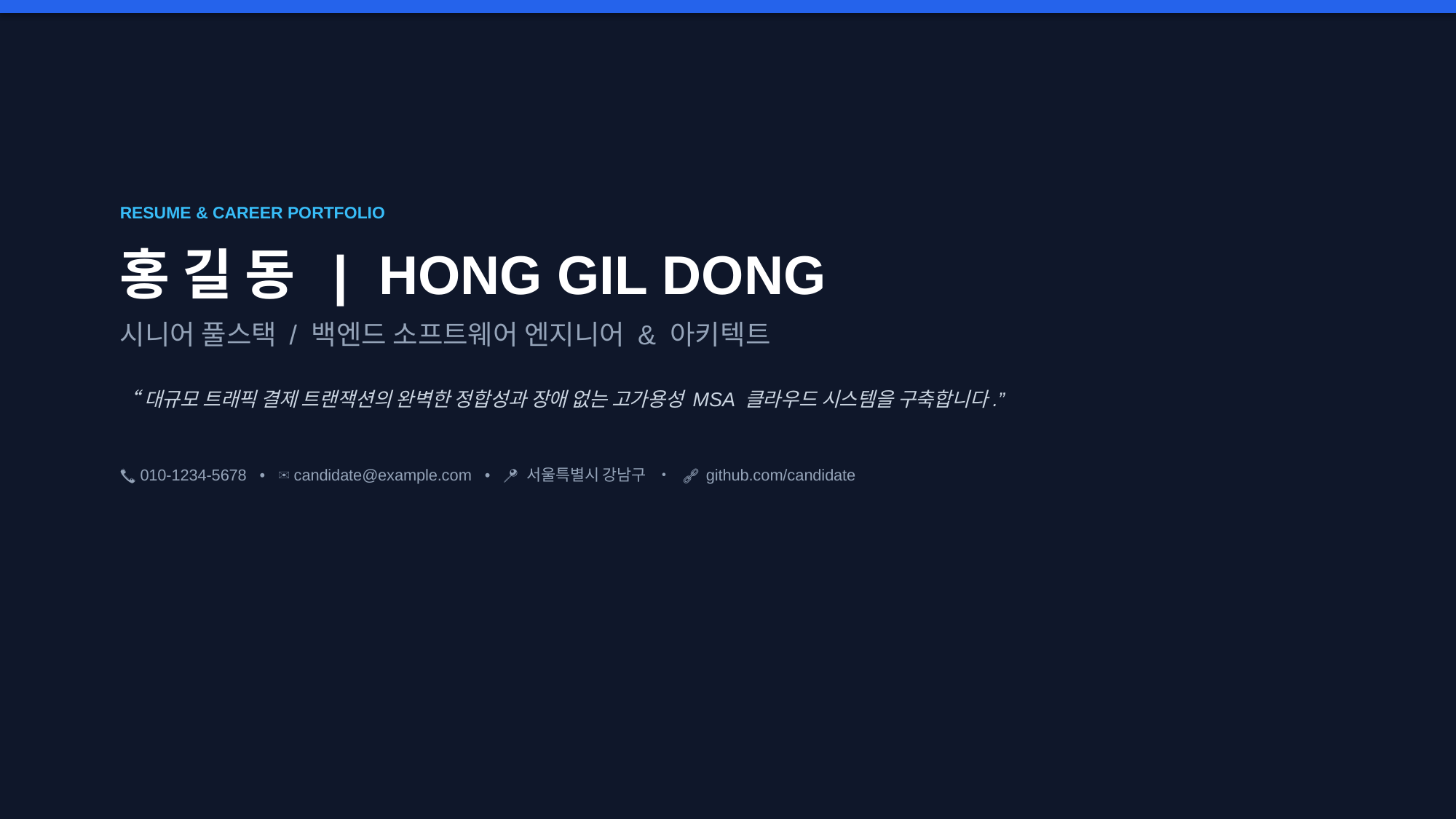

RESUME & CAREER PORTFOLIO
홍 길 동  |  HONG GIL DONG
시니어 풀스택 / 백엔드 소프트웨어 엔지니어 & 아키텍트
“대규모 트래픽 결제 트랜잭션의 완벽한 정합성과 장애 없는 고가용성 MSA 클라우드 시스템을 구축합니다.”
📞 010-1234-5678   •   ✉️ candidate@example.com   •   📍 서울특별시 강남구   •   🔗 github.com/candidate